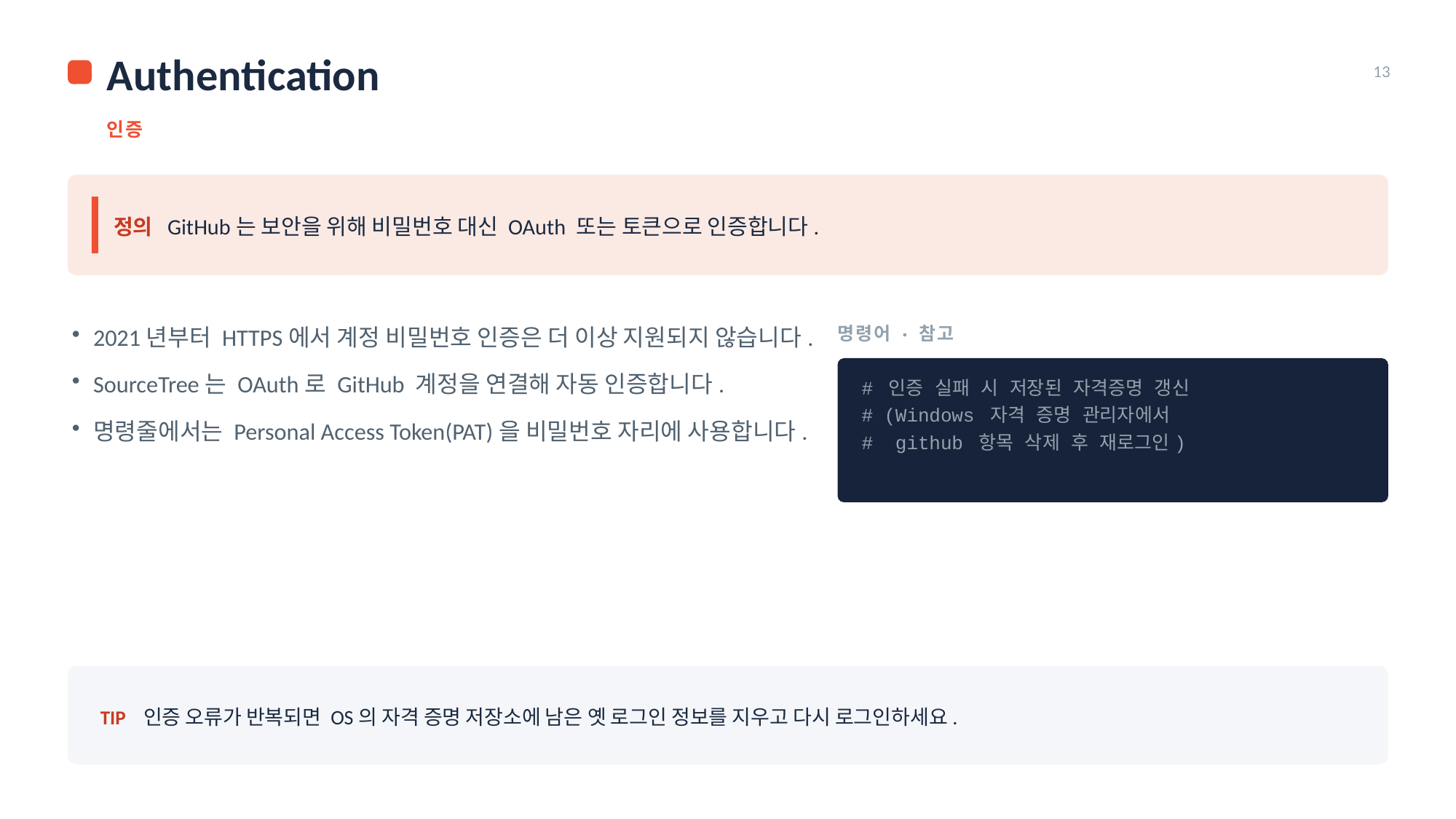

Authentication
13

인증

정의  GitHub는 보안을 위해 비밀번호 대신 OAuth 또는 토큰으로 인증합니다.

명령어 · 참고
2021년부터 HTTPS에서 계정 비밀번호 인증은 더 이상 지원되지 않습니다.
SourceTree는 OAuth로 GitHub 계정을 연결해 자동 인증합니다.
명령줄에서는 Personal Access Token(PAT)을 비밀번호 자리에 사용합니다.

# 인증 실패 시 저장된 자격증명 갱신
# (Windows 자격 증명 관리자에서
#  github 항목 삭제 후 재로그인)

TIP   인증 오류가 반복되면 OS의 자격 증명 저장소에 남은 옛 로그인 정보를 지우고 다시 로그인하세요.